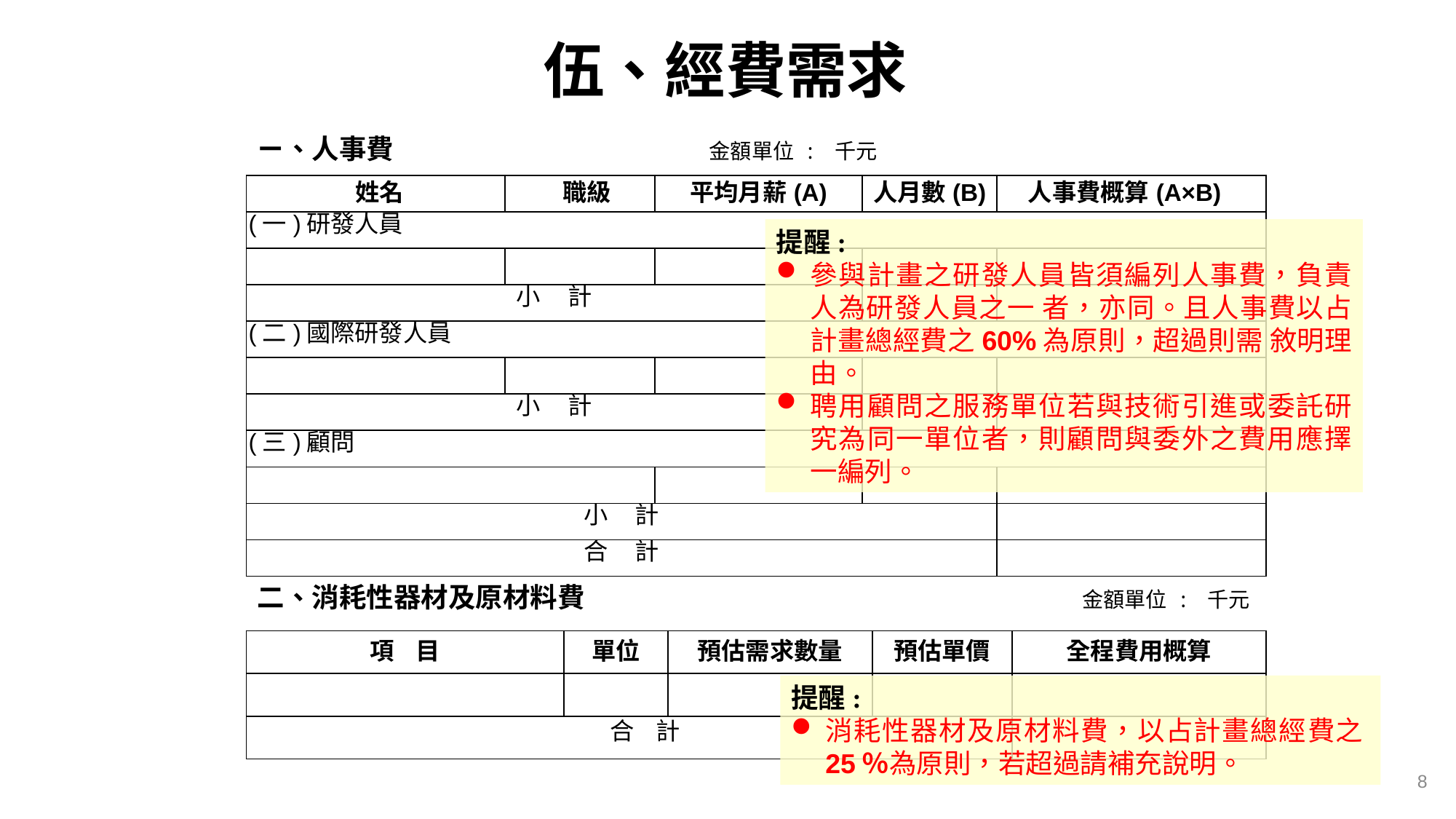

# 伍、經費需求
ㄧ、人事費                                                   金額單位 : 千元

二、消耗性器材及原材料費　　　　　　　　　　　　　　　　　　 金額單位 : 千元

| 姓名 | 職級 | 平均月薪(A) | 人月數(B) | 人事費概算(A×B) |
| --- | --- | --- | --- | --- |
| (一)研發人員 |  |  |  |  |
|  |  |  |  |  |
| 小 計 |  |  |  |  |
| (二)國際研發人員 |  |  |  |  |
|  |  |  |  |  |
| 小 計 |  |  |  |  |
| (三)顧問 |  |  |  |  |
|  |  |  |  |  |
| 小 計 |  |  |  |  |
| 合 計 |  |  |  |  |
提醒:
參與計畫之研發人員皆須編列人事費，負責人為研發人員之一 者，亦同。且人事費以占計畫總經費之60%為原則，超過則需 敘明理由。
聘用顧問之服務單位若與技術引進或委託研究為同一單位者，則顧問與委外之費用應擇一編列。
| 項 目 | 單位 | 預估需求數量 | 預估單價 | 全程費用概算 |
| --- | --- | --- | --- | --- |
|  |  |  |  |  |
| 合 計 |  |  |  |  |
提醒:
消耗性器材及原材料費，以占計畫總經費之25％為原則，若超過請補充說明。
8